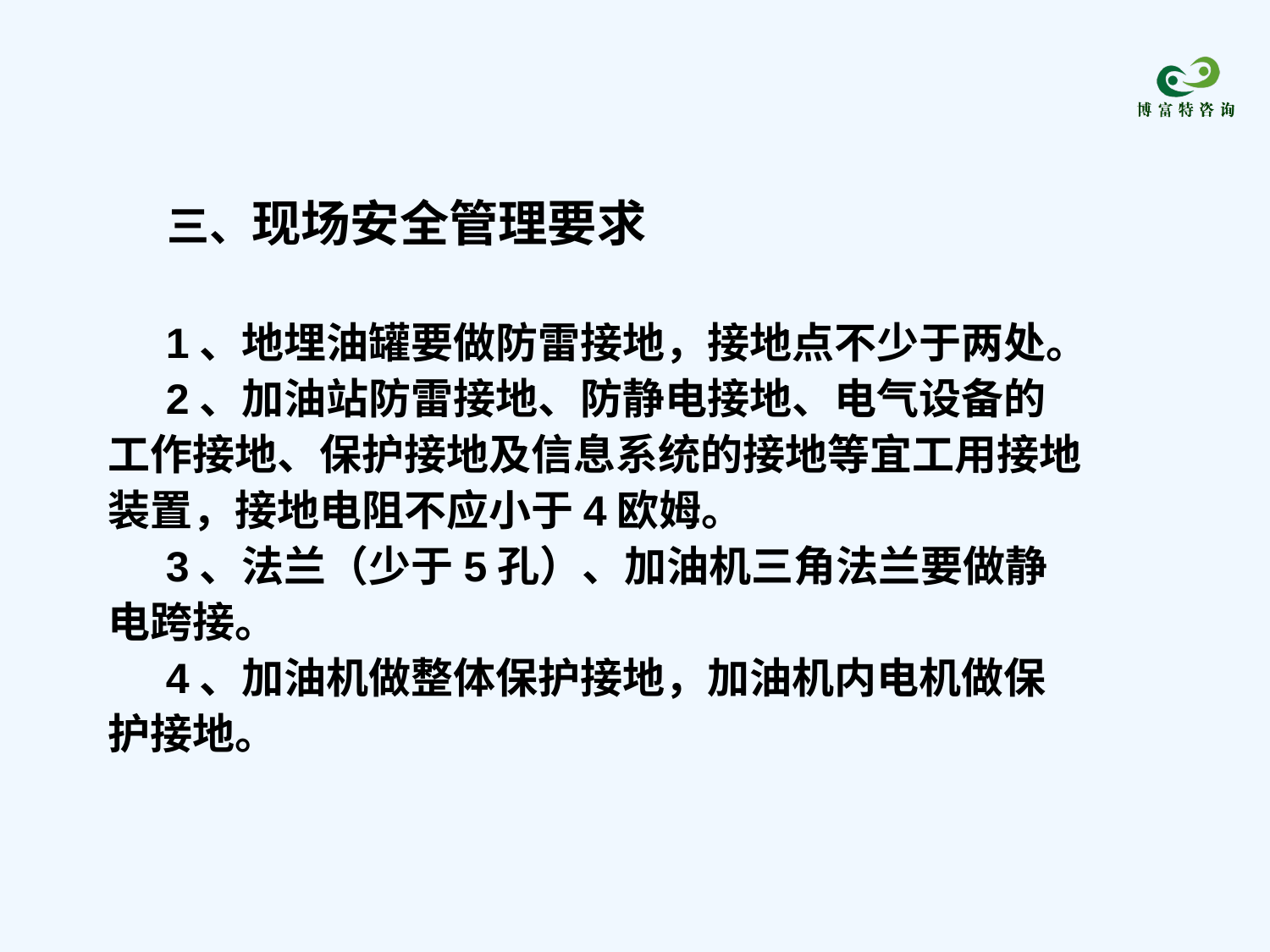

三、现场安全管理要求
1、地埋油罐要做防雷接地，接地点不少于两处。
2、加油站防雷接地、防静电接地、电气设备的工作接地、保护接地及信息系统的接地等宜工用接地装置，接地电阻不应小于4欧姆。
3、法兰（少于5孔）、加油机三角法兰要做静电跨接。
4、加油机做整体保护接地，加油机内电机做保护接地。
24